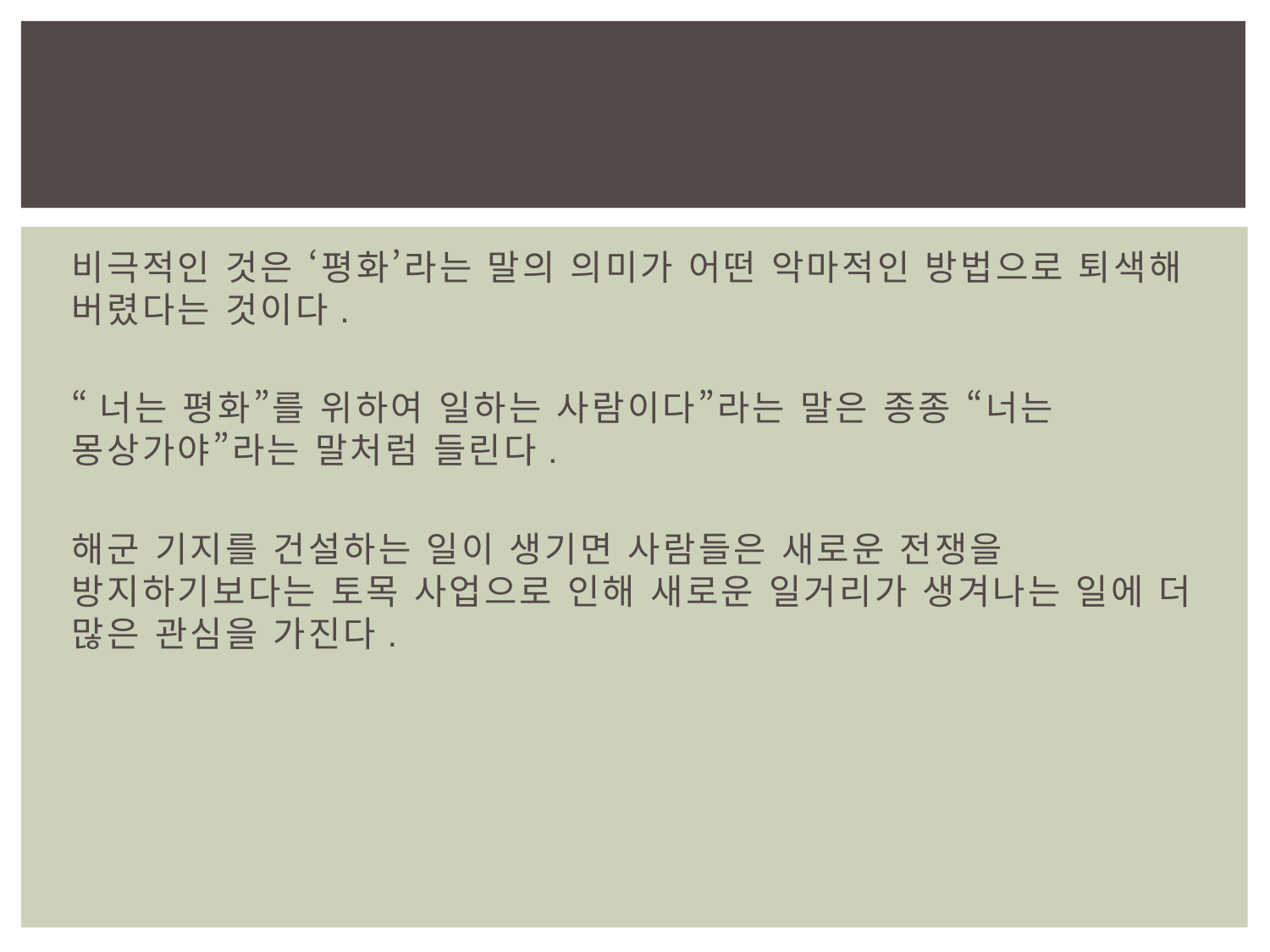

#
비극적인 것은 ‘평화’라는 말의 의미가 어떤 악마적인 방법으로 퇴색해 버렸다는 것이다.

“너는 평화”를 위하여 일하는 사람이다”라는 말은 종종 “너는 몽상가야”라는 말처럼 들린다.

해군 기지를 건설하는 일이 생기면 사람들은 새로운 전쟁을 방지하기보다는 토목 사업으로 인해 새로운 일거리가 생겨나는 일에 더 많은 관심을 가진다.